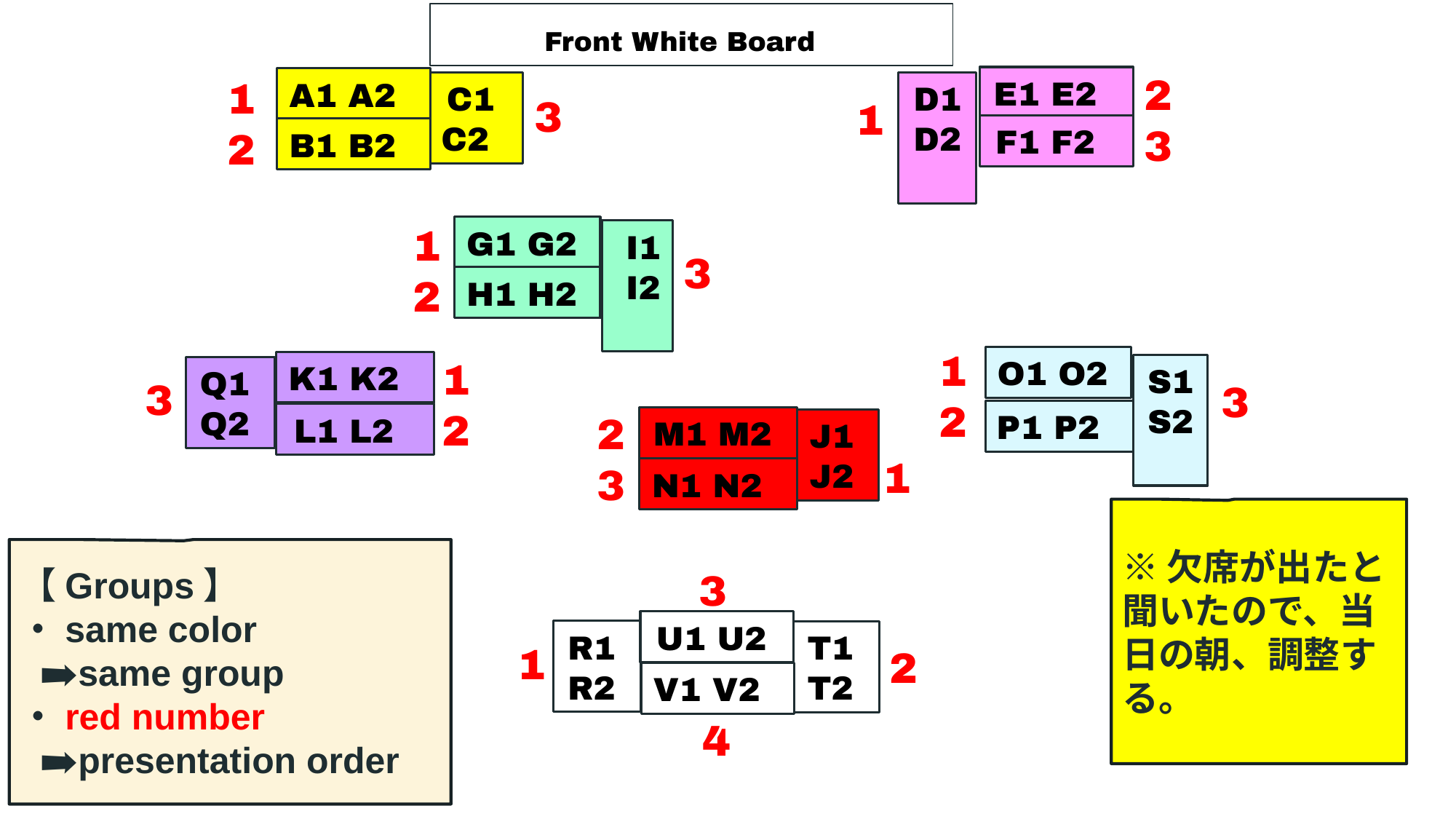

Front White Board
2
3
1
2
E1 E2
A1 A2
D1
D2
C1
C2
3
1
F1 F2
B1 B2
1
2
G1 G2
 I1
 I2
3
H1 H2
1
2
O1 O2
1
2
K1 K2
S1
S2
Q1
Q2
3
3
P1 P2
2
3
M1 M2
N1 N2
L1 L2
J1
J2
1
※欠席が出たと聞いたので、当日の朝、調整する。
【Groups】
・same color
  ➡same group
・red number
  ➡presentation order
3
U1 U2
R1
R2
T1
T2
1
2
V1 V2
4